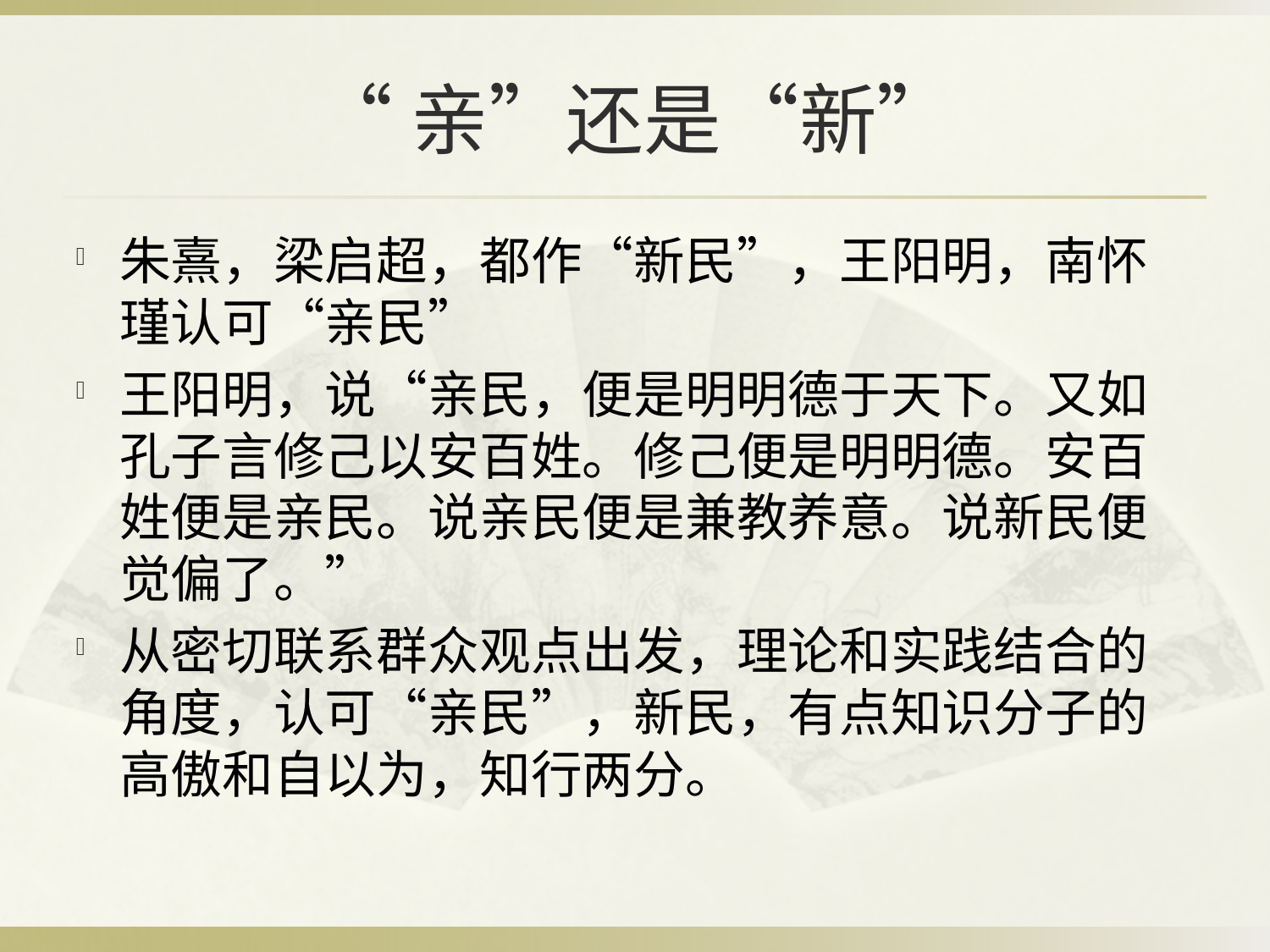

# “亲”还是“新”
朱熹，梁启超，都作“新民”，王阳明，南怀瑾认可“亲民”
王阳明，说“亲民，便是明明德于天下。又如孔子言修己以安百姓。修己便是明明德。安百姓便是亲民。说亲民便是兼教养意。说新民便觉偏了。”
从密切联系群众观点出发，理论和实践结合的角度，认可“亲民”，新民，有点知识分子的高傲和自以为，知行两分。